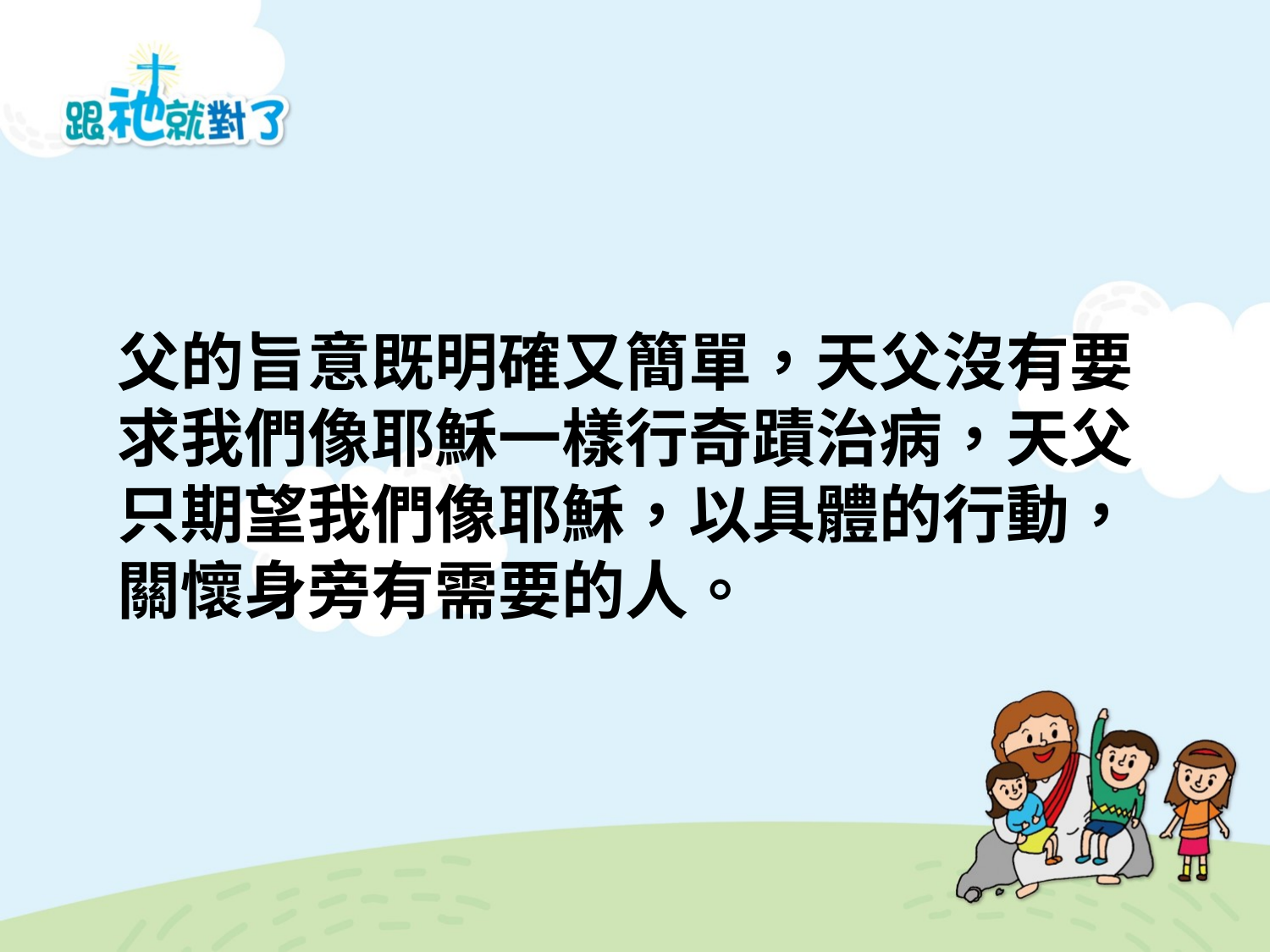

父的旨意既明確又簡單，天父沒有要求我們像耶穌一樣行奇蹟治病，天父只期望我們像耶穌，以具體的行動，關懷身旁有需要的人。